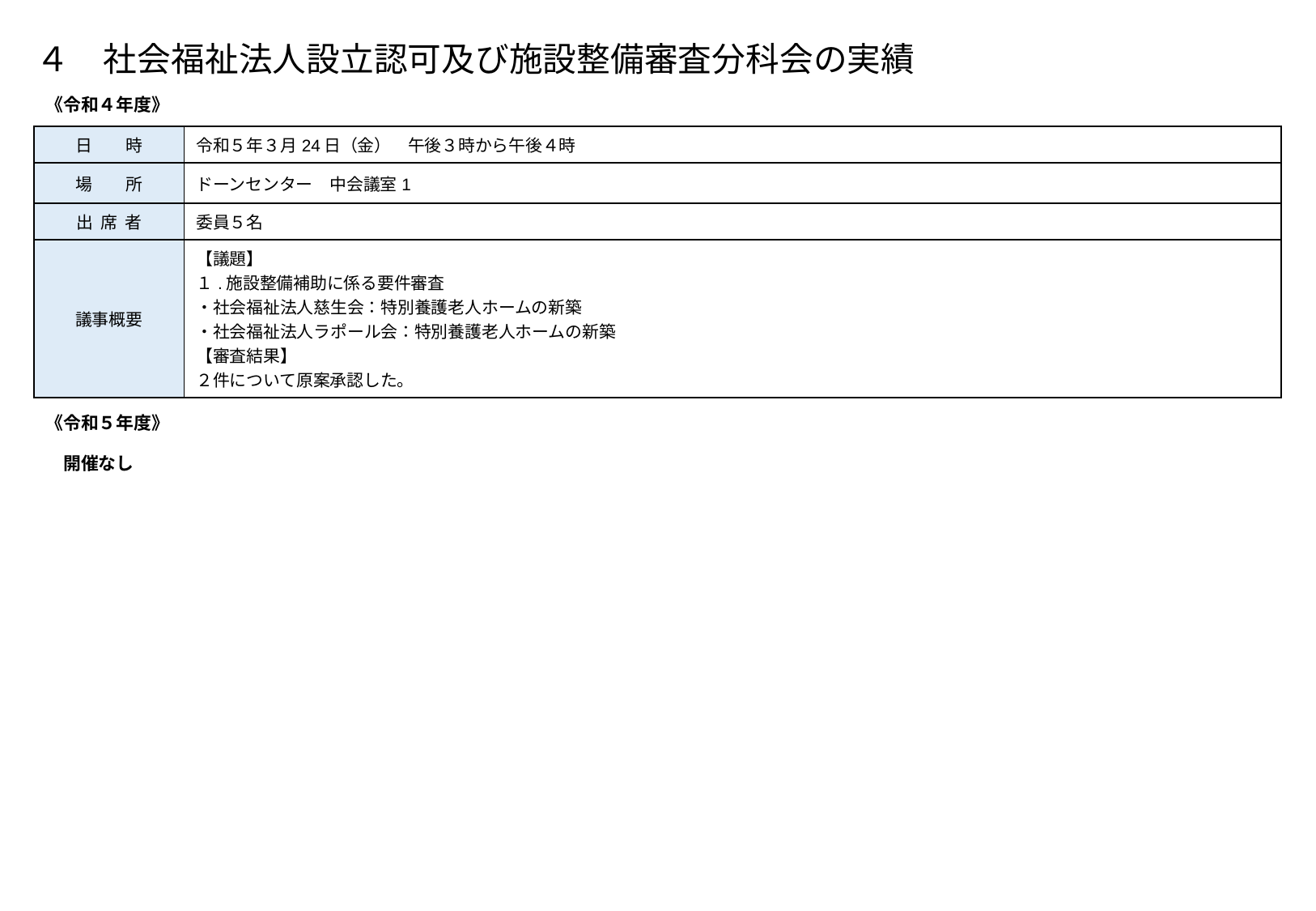

# ４　社会福祉法人設立認可及び施設整備審査分科会の実績
《令和４年度》
| 日　　時 | 令和５年３月24日（金）　午後３時から午後４時 |
| --- | --- |
| 場　　所 | ドーンセンター　中会議室1 |
| 出 席 者 | 委員５名 |
| 議事概要 | 【議題】 １.施設整備補助に係る要件審査 ・社会福祉法人慈生会：特別養護老人ホームの新築 ・社会福祉法人ラポール会：特別養護老人ホームの新築 【審査結果】 ２件について原案承認した。 |
《令和５年度》
　開催なし